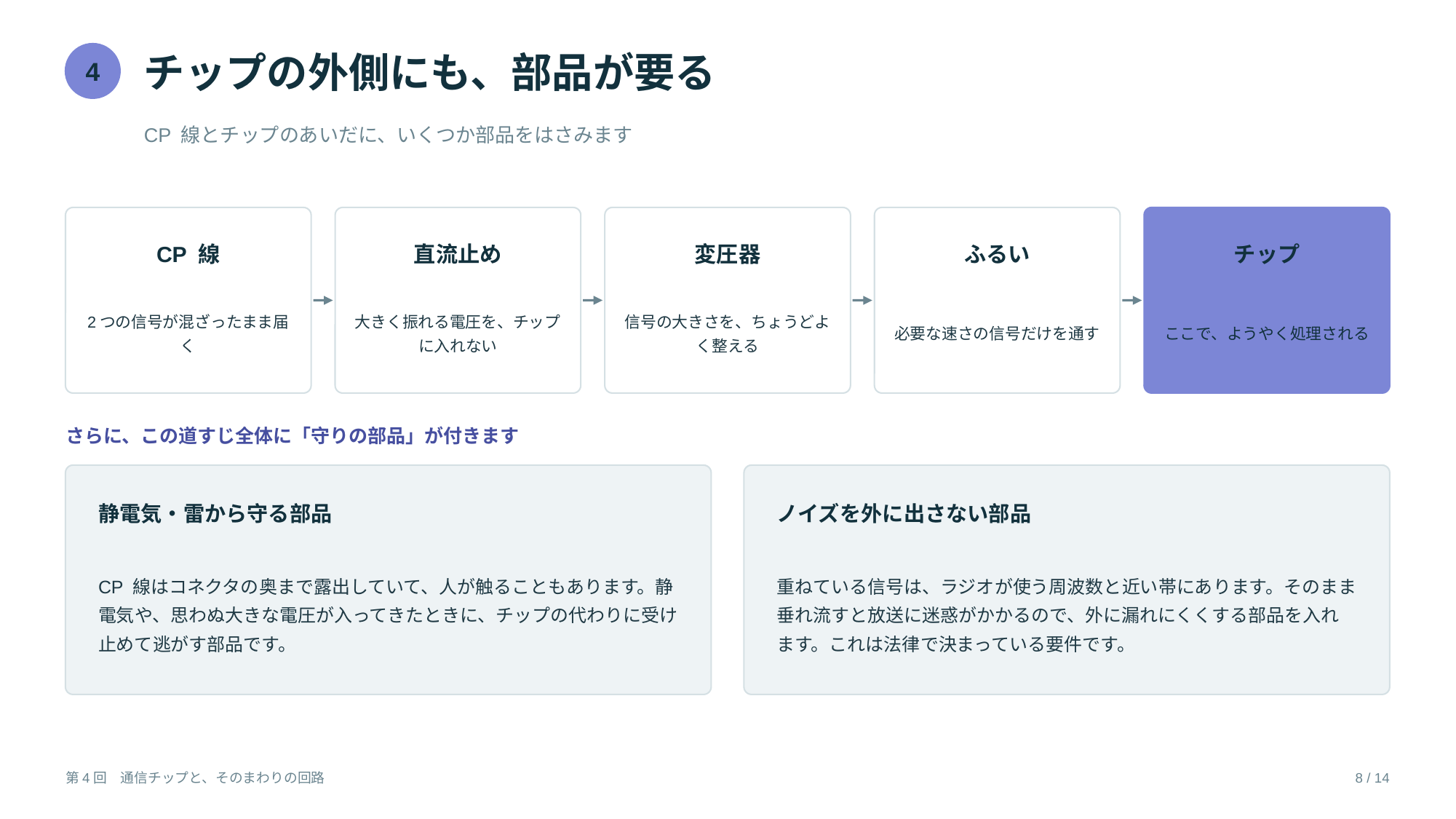

チップの外側にも、部品が要る

4
CP 線とチップのあいだに、いくつか部品をはさみます

CP 線
直流止め
変圧器
ふるい
チップ
2つの信号が混ざったまま届く
大きく振れる電圧を、チップに入れない
信号の大きさを、ちょうどよく整える
必要な速さの信号だけを通す
ここで、ようやく処理される

さらに、この道すじ全体に「守りの部品」が付きます

静電気・雷から守る部品
ノイズを外に出さない部品
CP 線はコネクタの奥まで露出していて、人が触ることもあります。静電気や、思わぬ大きな電圧が入ってきたときに、チップの代わりに受け止めて逃がす部品です。
重ねている信号は、ラジオが使う周波数と近い帯にあります。そのまま垂れ流すと放送に迷惑がかかるので、外に漏れにくくする部品を入れます。これは法律で決まっている要件です。
第4回　通信チップと、そのまわりの回路
8 / 14